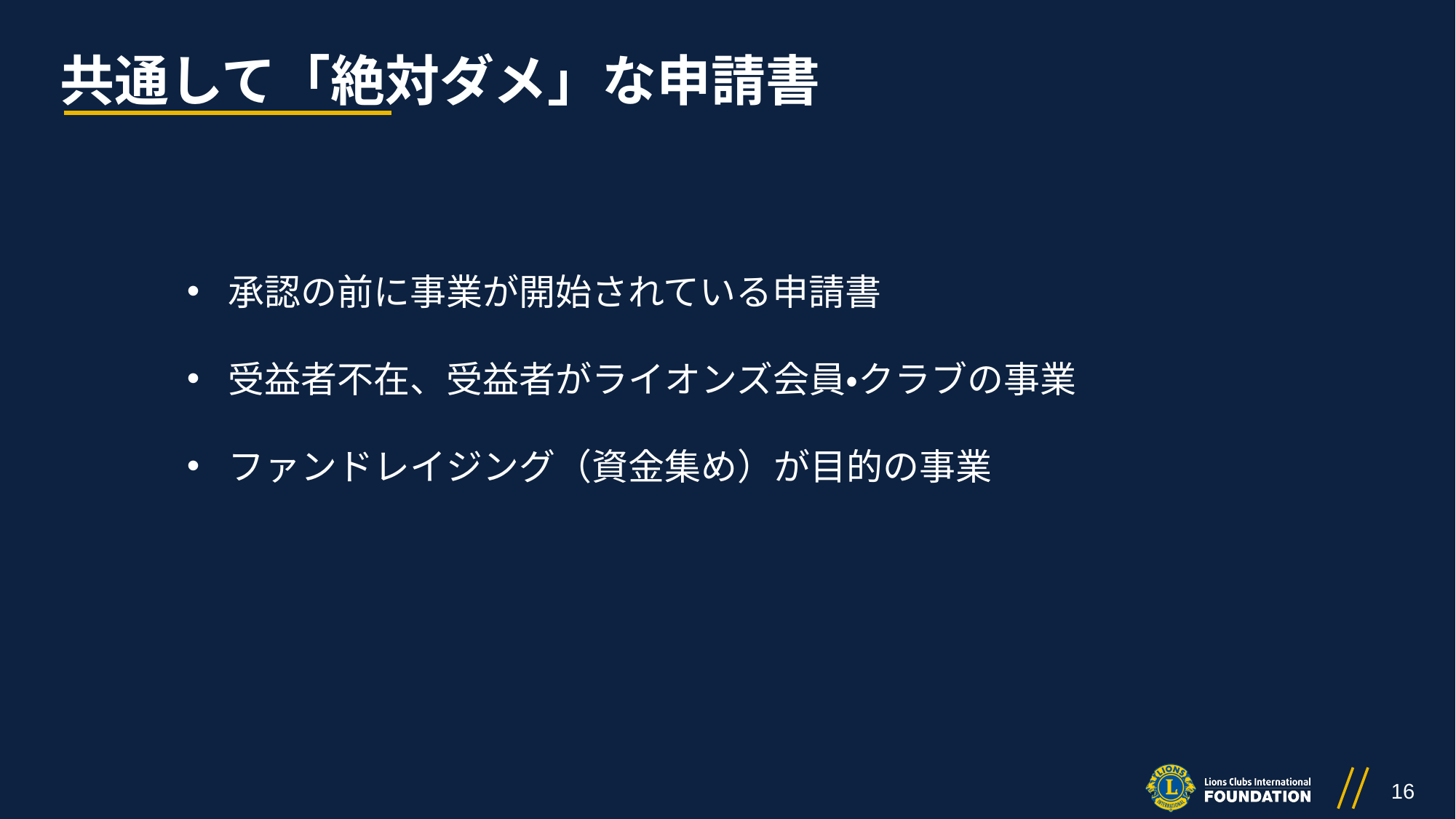

# 共通して「絶対ダメ」な申請書
承認の前に事業が開始されている申請書

受益者不在、受益者がライオンズ会員・クラブの事業

ファンドレイジング（資金集め）が目的の事業